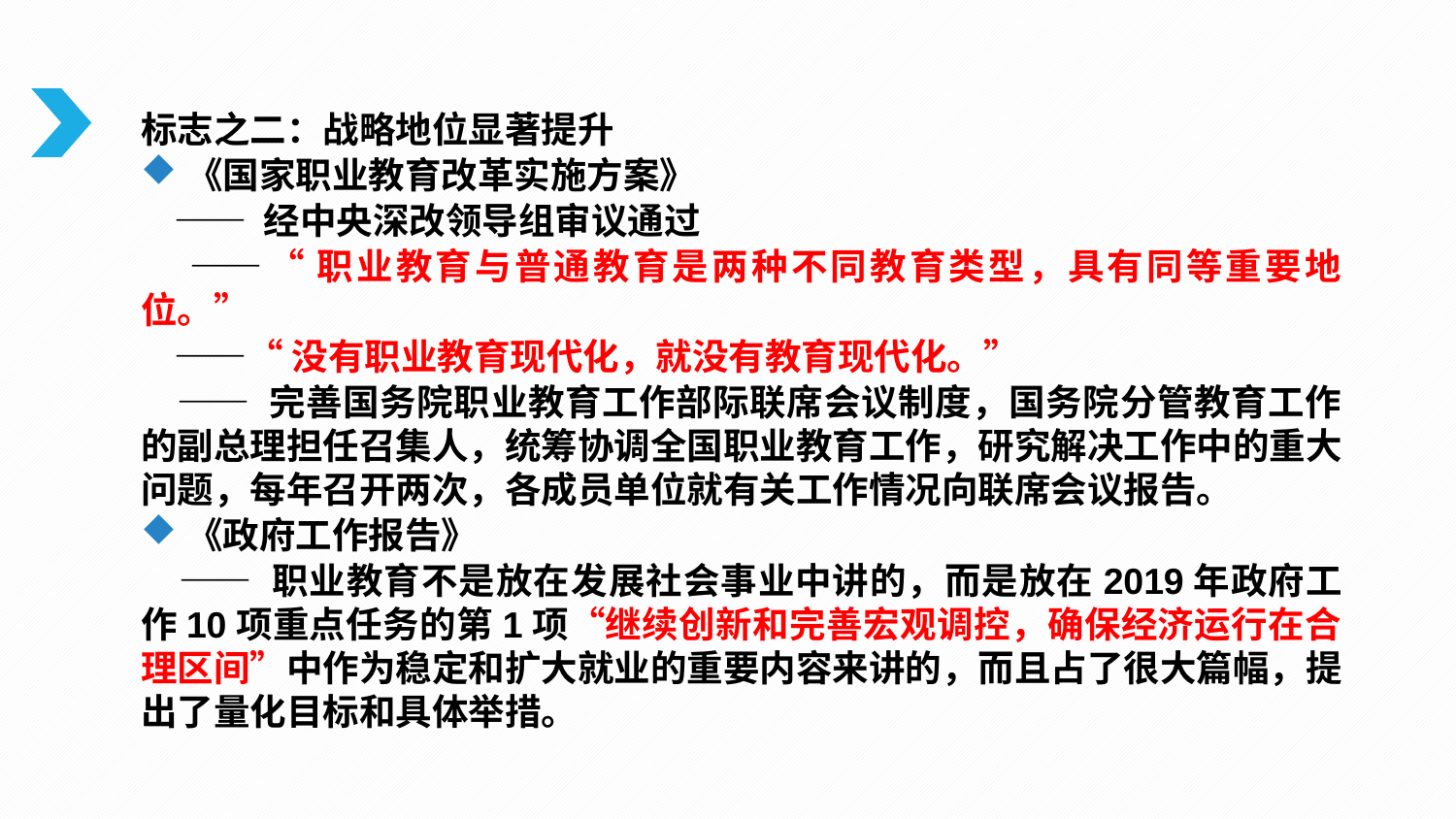

标志之二：战略地位显著提升
《国家职业教育改革实施方案》
    —— 经中央深改领导组审议通过
    ——“职业教育与普通教育是两种不同教育类型，具有同等重要地位。”
    ——“没有职业教育现代化，就没有教育现代化。”
    —— 完善国务院职业教育工作部际联席会议制度，国务院分管教育工作的副总理担任召集人，统筹协调全国职业教育工作，研究解决工作中的重大问题，每年召开两次，各成员单位就有关工作情况向联席会议报告。
《政府工作报告》
    —— 职业教育不是放在发展社会事业中讲的，而是放在2019年政府工作10项重点任务的第1项“继续创新和完善宏观调控，确保经济运行在合理区间”中作为稳定和扩大就业的重要内容来讲的，而且占了很大篇幅，提出了量化目标和具体举措。